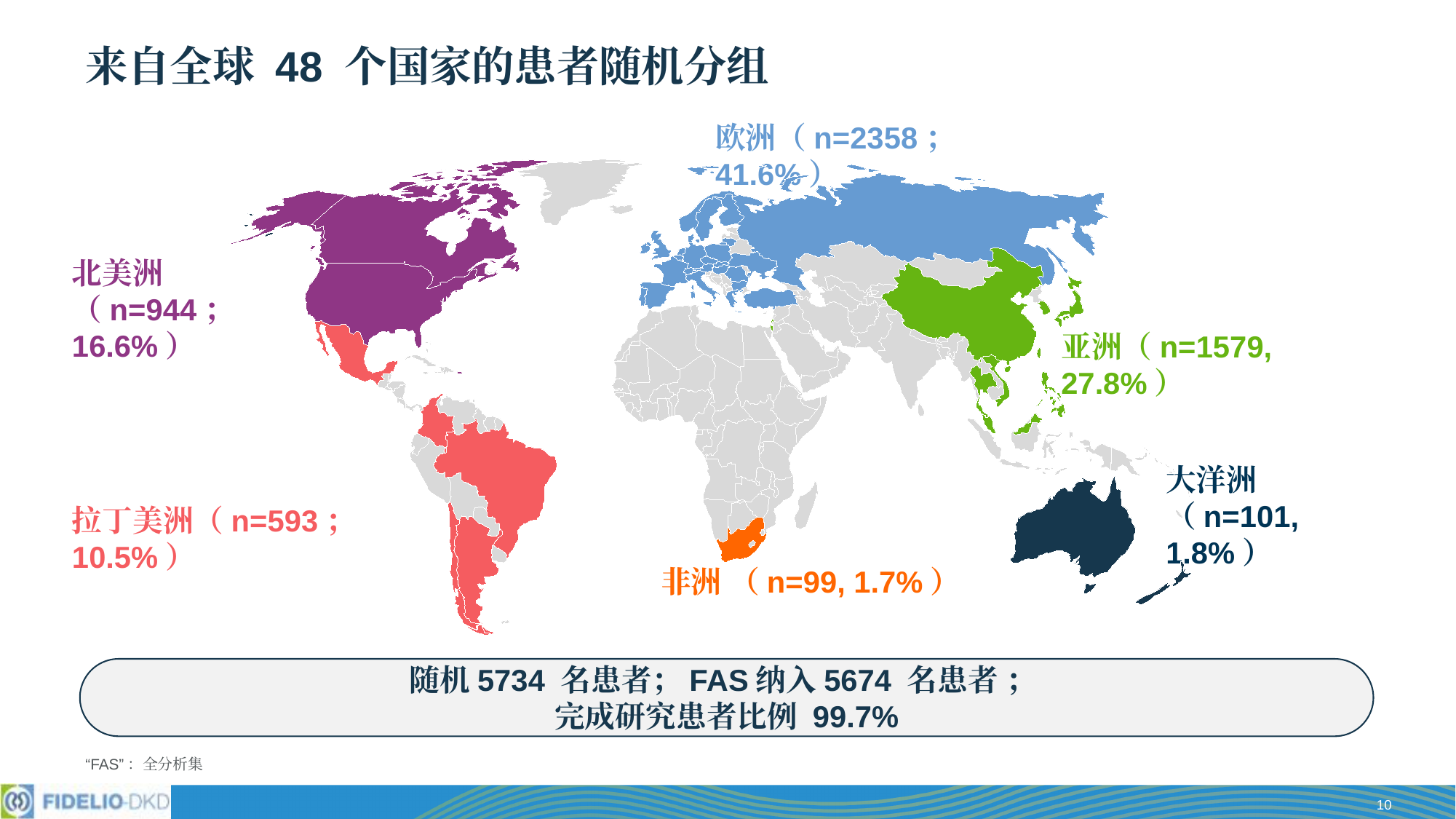

# 来自全球 48 个国家的患者随机分组
欧洲（n=2358； 41.6%）

北美洲（n=944； 16.6%）
亚洲（n=1579, 27.8%）

大洋洲
（n=101, 1.8%）
拉丁美洲（n=593； 10.5%）
非洲 （n=99, 1.7%）

随机5734 名患者；FAS纳入5674 名患者 ；
完成研究患者比例 99.7%
“FAS”：全分析集
10